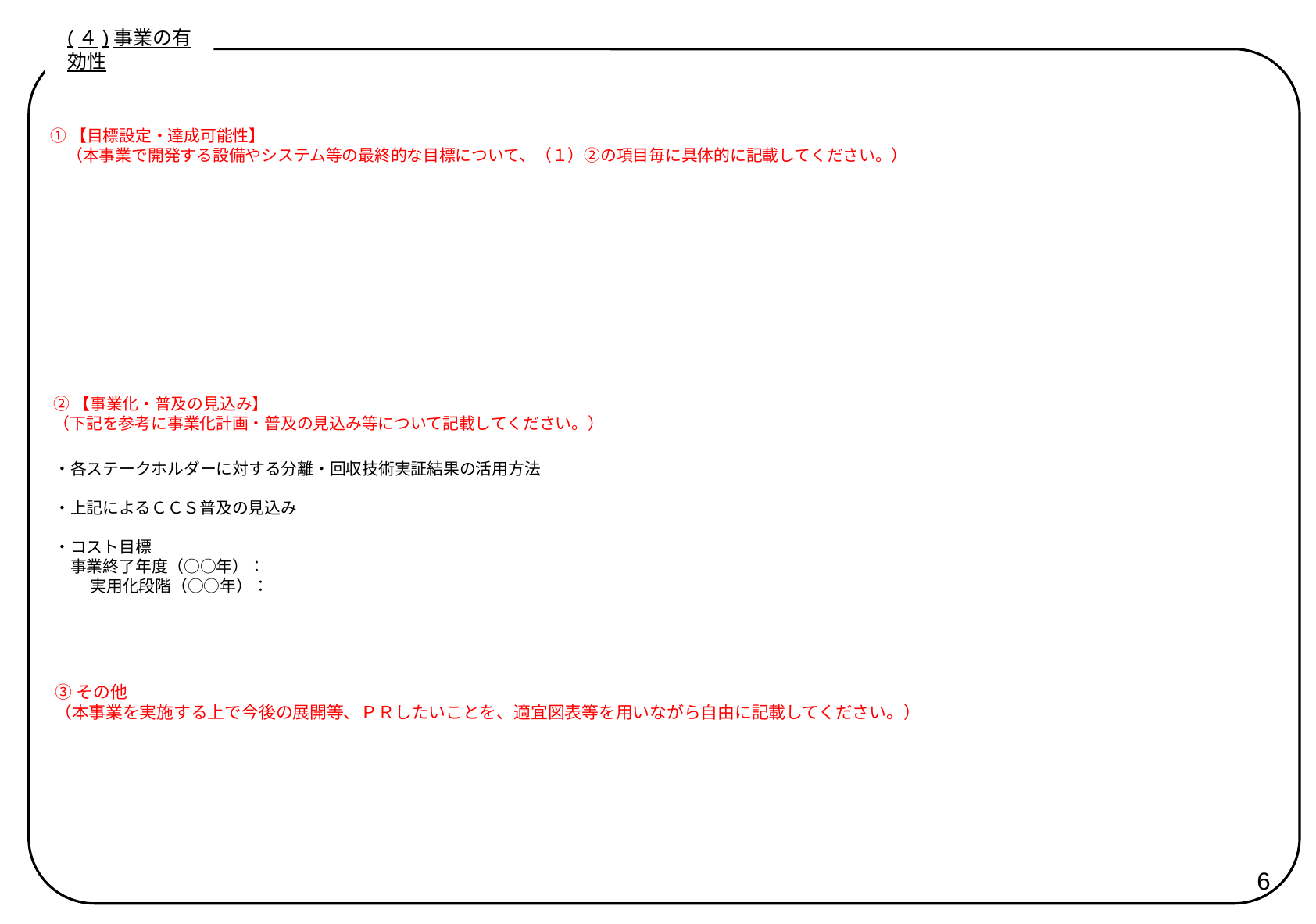

(４)事業の有効性

①【目標設定・達成可能性】
　（本事業で開発する設備やシステム等の最終的な目標について、（１）②の項目毎に具体的に記載してください。）

②【事業化・普及の見込み】
（下記を参考に事業化計画・普及の見込み等について記載してください。）
・各ステークホルダーに対する分離・回収技術実証結果の活用方法

・上記によるＣＣＳ普及の見込み

・コスト目標
　事業終了年度（○○年）：
　　 実用化段階（○○年）：

③その他
（本事業を実施する上で今後の展開等、ＰＲしたいことを、適宜図表等を用いながら自由に記載してください。）
6